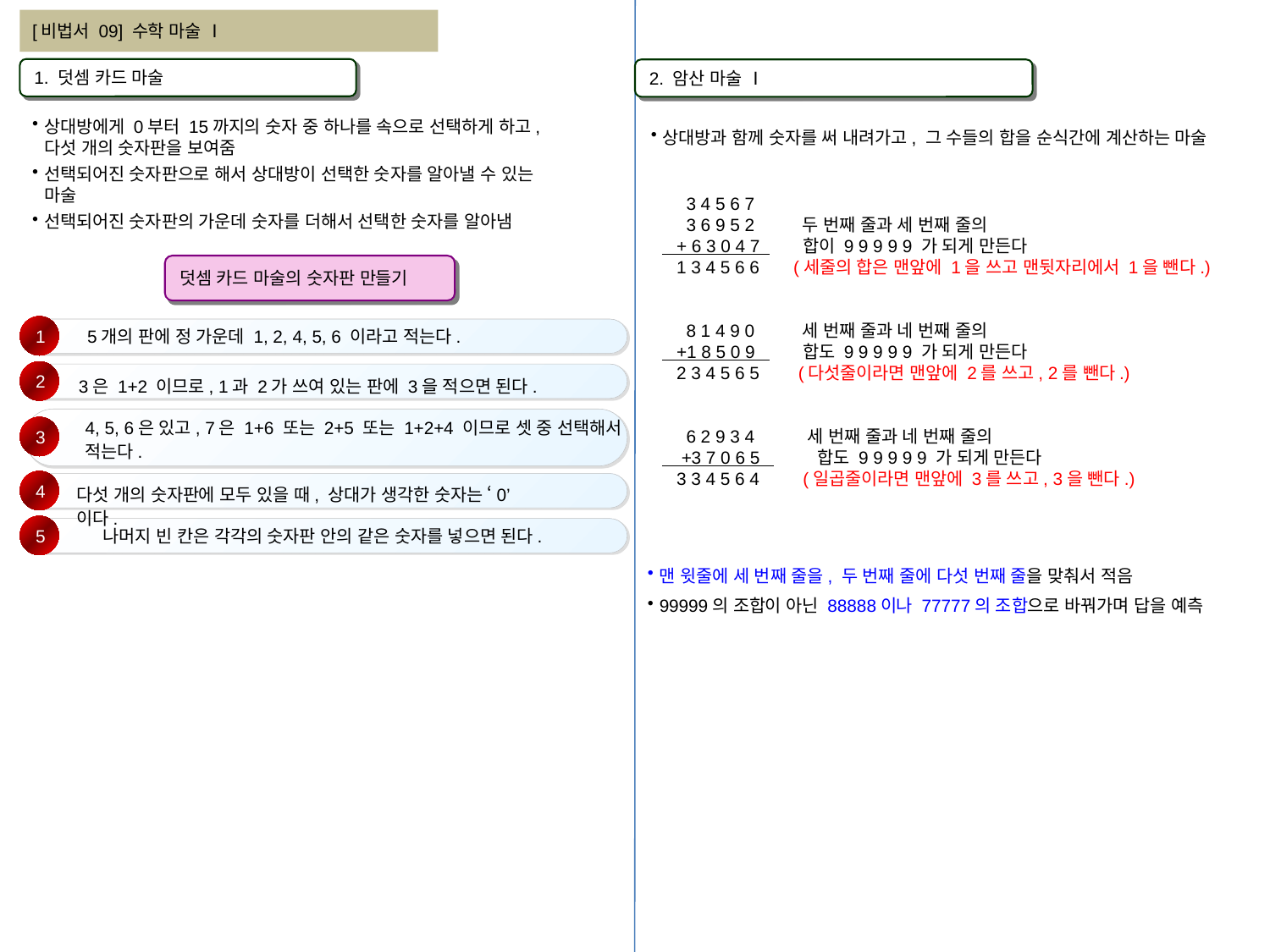

[비법서 09] 수학 마술 Ⅰ
1. 덧셈 카드 마술
2. 암산 마술 Ⅰ
상대방에게 0부터 15까지의 숫자 중 하나를 속으로 선택하게 하고,
다섯 개의 숫자판을 보여줌
선택되어진 숫자판으로 해서 상대방이 선택한 숫자를 알아낼 수 있는
마술
선택되어진 숫자판의 가운데 숫자를 더해서 선택한 숫자를 알아냄
상대방과 함께 숫자를 써 내려가고, 그 수들의 합을 순식간에 계산하는 마술
          3 4 5 6 7
          3 6 9 5 2         두 번째 줄과 세 번째 줄의
        + 6 3 0 4 7        합이 9 9 9 9 9 가 되게 만든다
        1 3 4 5 6 6       (세줄의 합은 맨앞에 1을 쓰고 맨뒷자리에서 1을 뺀다.)

          8 1 4 9 0         세 번째 줄과 네 번째 줄의
        +1 8 5 0 9         합도 9 9 9 9 9 가 되게 만든다
        2 3 4 5 6 5        (다섯줄이라면 맨앞에 2를 쓰고, 2를 뺀다.)

          6 2 9 3 4          세 번째 줄과 네 번째 줄의
         +3 7 0 6 5           합도 9 9 9 9 9 가 되게 만든다
        3 3 4 5 6 4         (일곱줄이라면 맨앞에 3를 쓰고, 3을 뺀다.)
덧셈 카드 마술의 숫자판 만들기
1
5개의 판에 정 가운데 1, 2, 4, 5, 6 이라고 적는다.

2

3은 1+2 이므로, 1과 2가 쓰여 있는 판에 3을 적으면 된다.
4, 5, 6은 있고, 7은 1+6 또는 2+5 또는 1+2+4 이므로 셋 중 선택해서
적는다.

3
4

다섯 개의 숫자판에 모두 있을 때, 상대가 생각한 숫자는 ‘0’이다.
5
나머지 빈 칸은 각각의 숫자판 안의 같은 숫자를 넣으면 된다.

맨 윗줄에 세 번째 줄을, 두 번째 줄에 다섯 번째 줄을 맞춰서 적음
99999의 조합이 아닌 88888이나 77777의 조합으로 바꿔가며 답을 예측